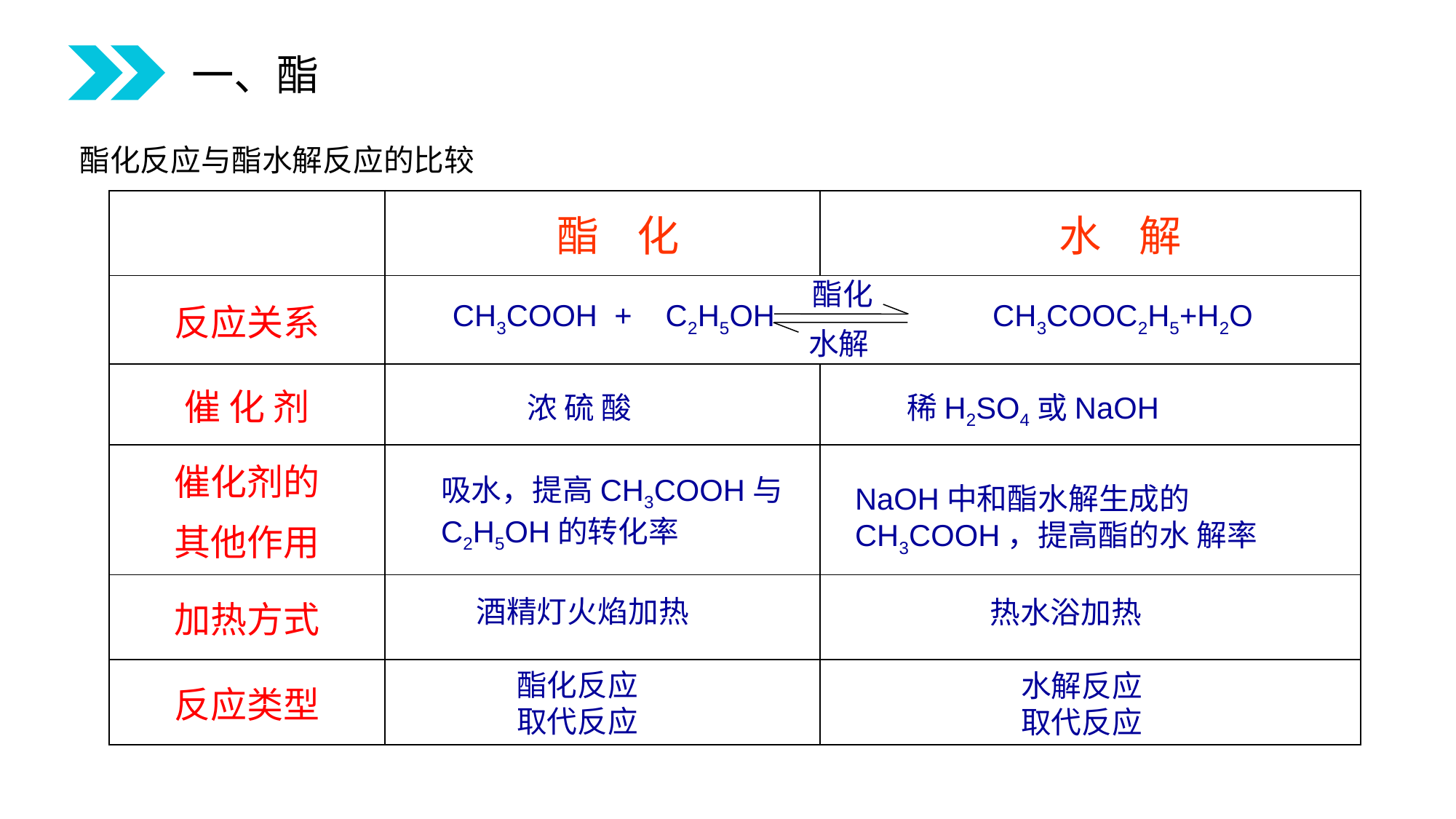

一、酯
酯化反应与酯水解反应的比较
|  | 酯 化 | 水 解 |
| --- | --- | --- |
| 反应关系 |  |  |
| 催 化 剂 |  |  |
| 催化剂的 其他作用 |  |  |
| 加热方式 |  |  |
| 反应类型 |  |  |
酯化
     CH3COOH  +    C2H5OH                          CH3COOC2H5+H2O

浓 硫 酸
稀H2SO4或NaOH
吸水，提高CH3COOH与C2H5OH的转化率
NaOH中和酯水解生成的CH3COOH，提高酯的水 解率
酒精灯火焰加热
热水浴加热
酯化反应
取代反应
水解反应
取代反应
水解